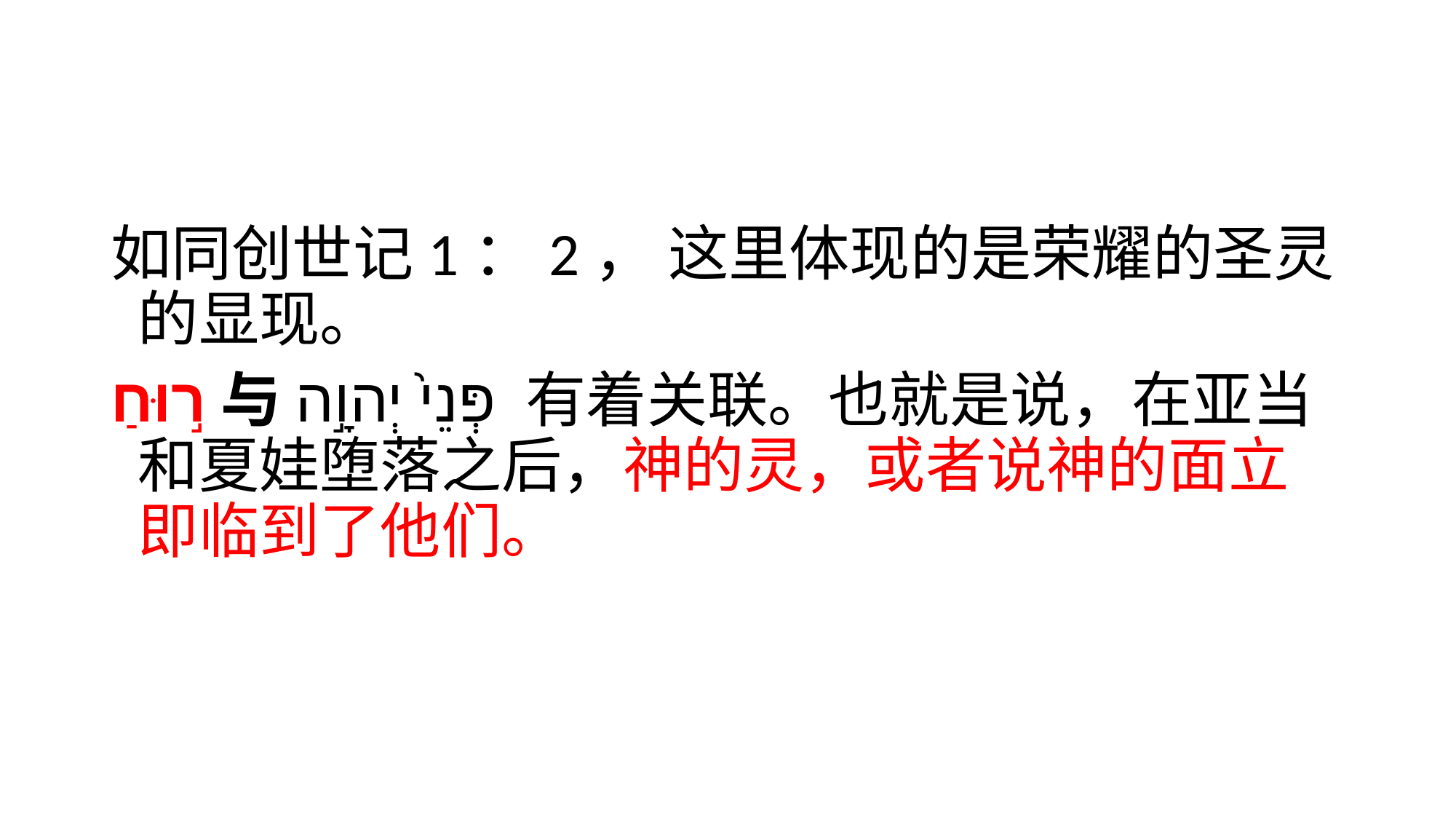

#
如同创世记1：2， 这里体现的是荣耀的圣灵的显现。
ר֣וּחַ与פְּנֵי֙ יְהוָ֣ה 有着关联。也就是说，在亚当和夏娃堕落之后，神的灵，或者说神的面立即临到了他们。